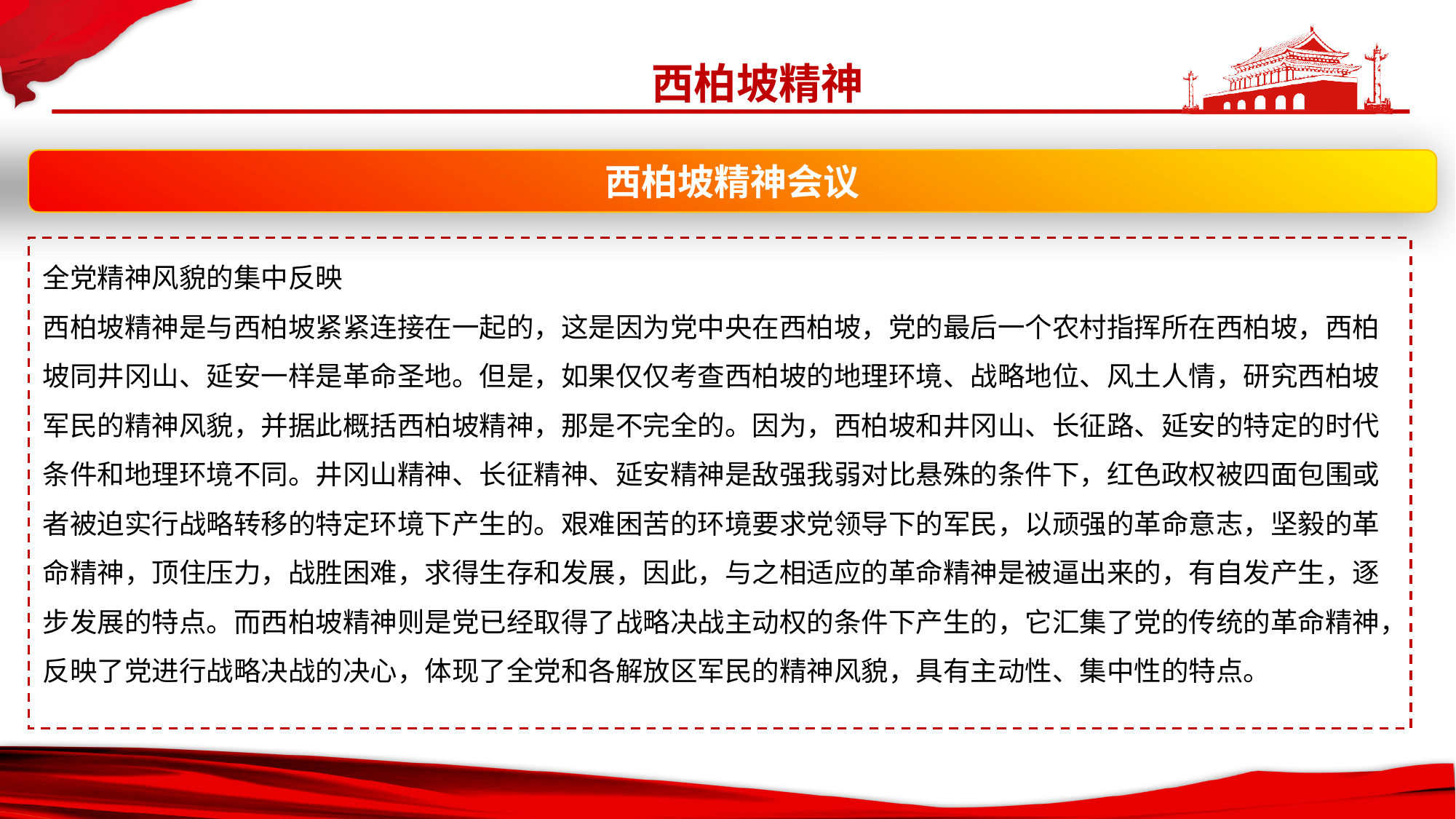

西柏坡精神
西柏坡精神会议

全党精神风貌的集中反映
西柏坡精神是与西柏坡紧紧连接在一起的，这是因为党中央在西柏坡，党的最后一个农村指挥所在西柏坡，西柏坡同井冈山、延安一样是革命圣地。但是，如果仅仅考查西柏坡的地理环境、战略地位、风土人情，研究西柏坡军民的精神风貌，并据此概括西柏坡精神，那是不完全的。因为，西柏坡和井冈山、长征路、延安的特定的时代条件和地理环境不同。井冈山精神、长征精神、延安精神是敌强我弱对比悬殊的条件下，红色政权被四面包围或者被迫实行战略转移的特定环境下产生的。艰难困苦的环境要求党领导下的军民，以顽强的革命意志，坚毅的革命精神，顶住压力，战胜困难，求得生存和发展，因此，与之相适应的革命精神是被逼出来的，有自发产生，逐步发展的特点。而西柏坡精神则是党已经取得了战略决战主动权的条件下产生的，它汇集了党的传统的革命精神，反映了党进行战略决战的决心，体现了全党和各解放区军民的精神风貌，具有主动性、集中性的特点。